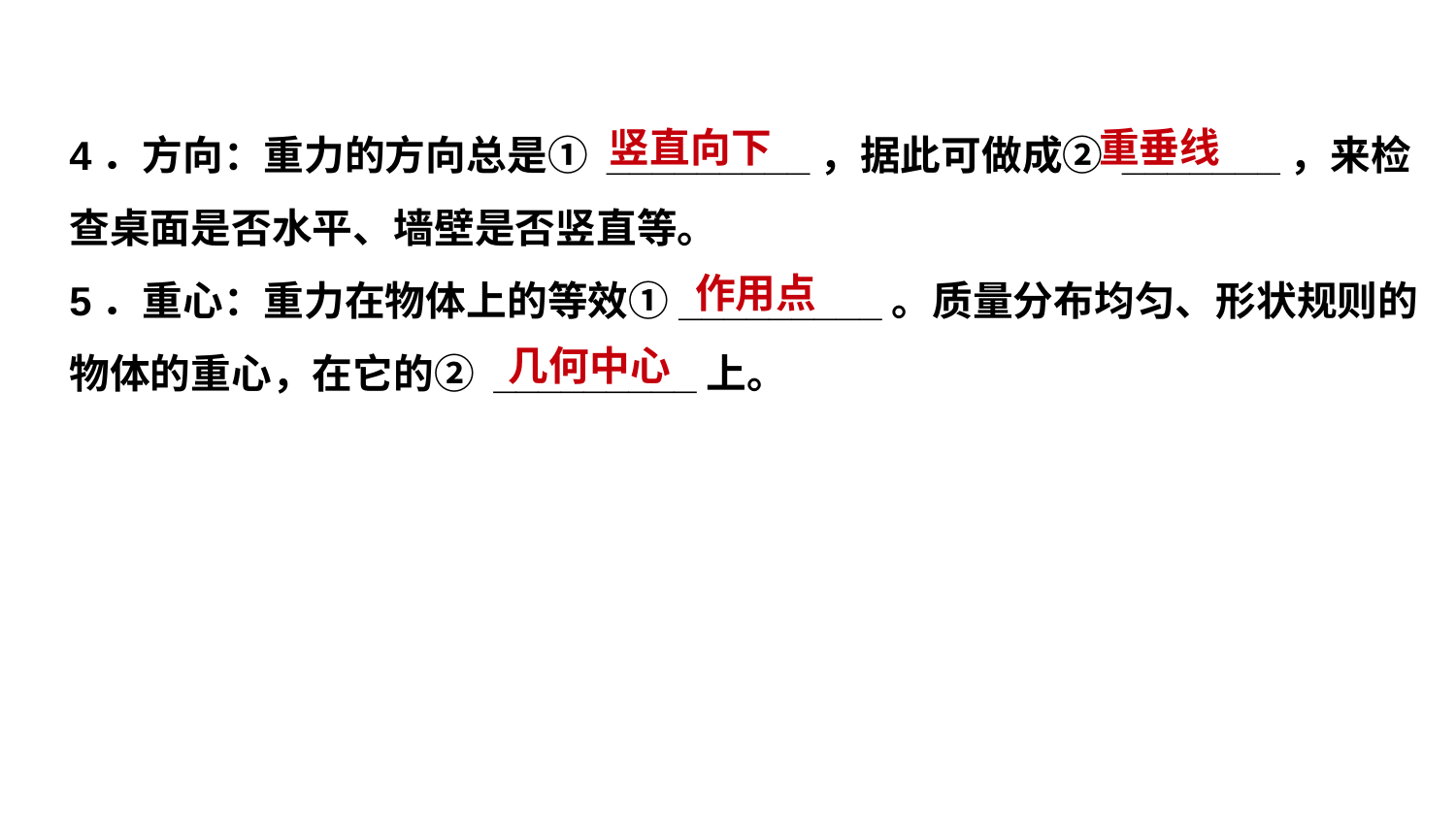

竖直向下
重垂线
4．方向：重力的方向总是① _________，据此可做成② _______，来检
查桌面是否水平、墙壁是否竖直等。
5．重心：重力在物体上的等效①_________。质量分布均匀、形状规则的
物体的重心，在它的② _________上。
 作用点
几何中心